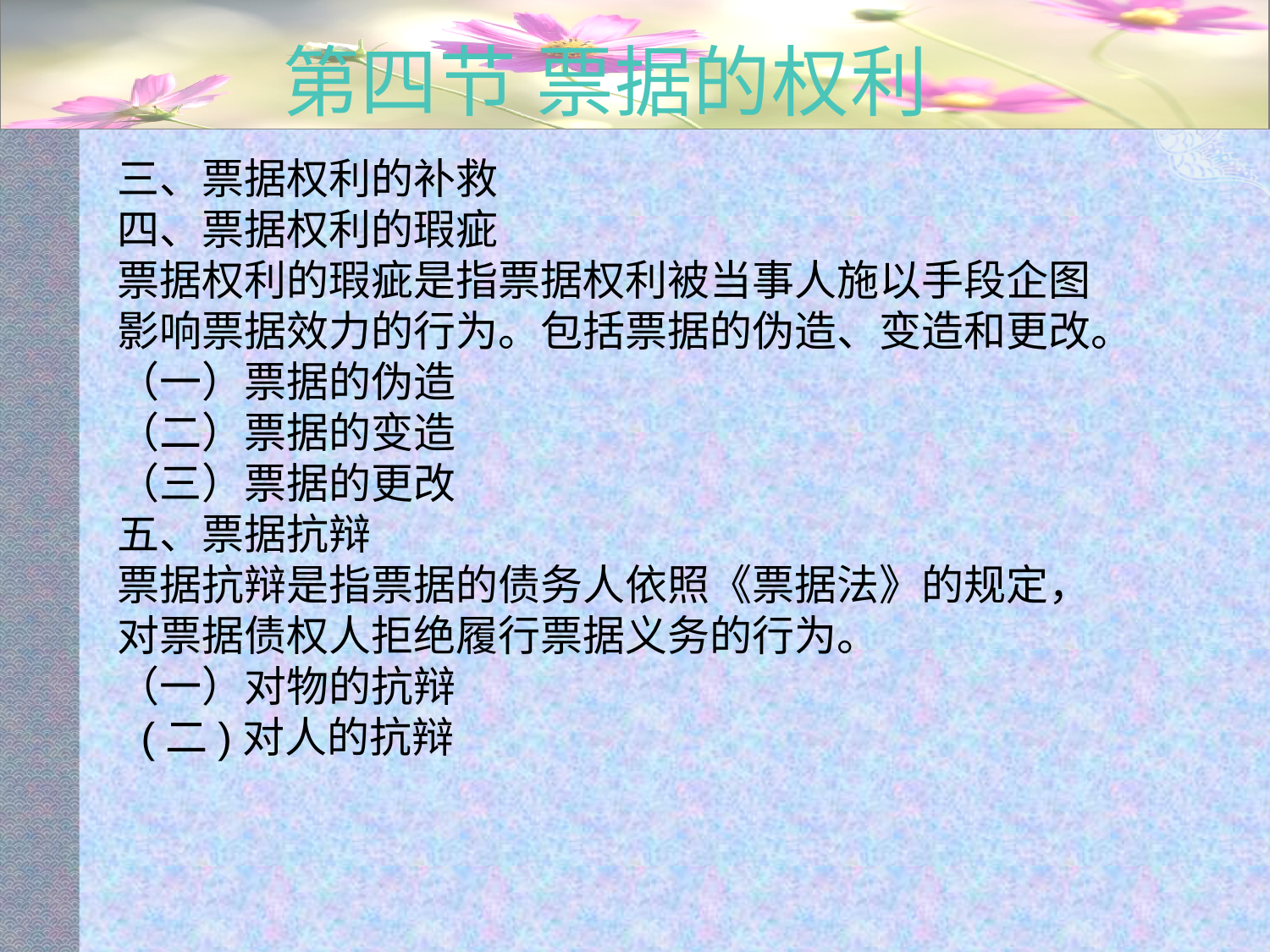

# 第四节 票据的权利
三、票据权利的补救
四、票据权利的瑕疵
票据权利的瑕疵是指票据权利被当事人施以手段企图影响票据效力的行为。包括票据的伪造、变造和更改。
（一）票据的伪造
（二）票据的变造
（三）票据的更改
五、票据抗辩
票据抗辩是指票据的债务人依照《票据法》的规定，对票据债权人拒绝履行票据义务的行为。
（一）对物的抗辩
  (二)对人的抗辩